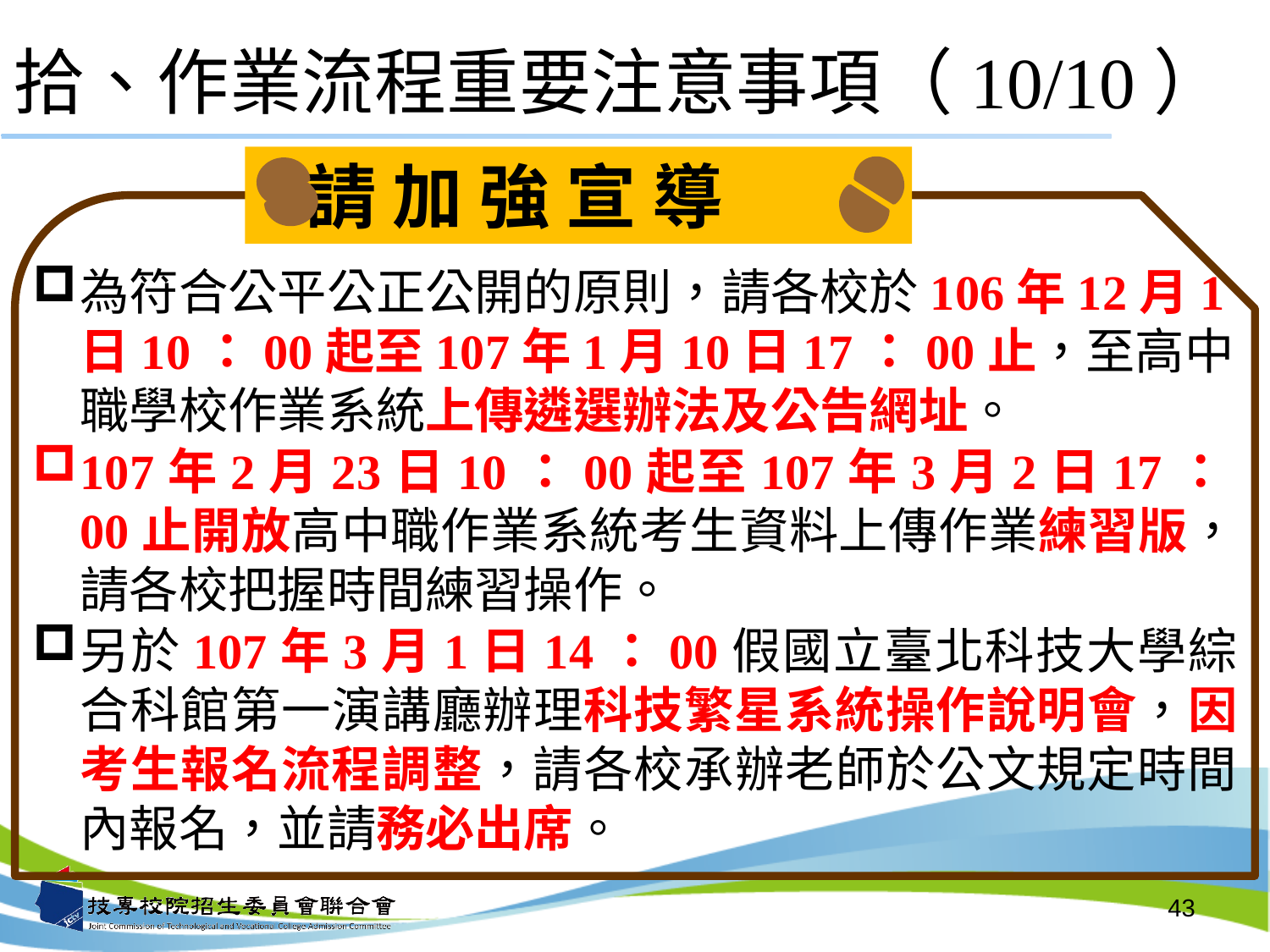

# 拾、作業流程重要注意事項（10/10）
  請 加 強 宣 導

為符合公平公正公開的原則，請各校於106年12月1日10：00起至107年1月10日17：00止，至高中職學校作業系統上傳遴選辦法及公告網址。
107年2月23日10：00起至107年3月2日17：00止開放高中職作業系統考生資料上傳作業練習版，請各校把握時間練習操作。
另於107年3月1日14：00假國立臺北科技大學綜合科館第一演講廳辦理科技繁星系統操作說明會，因考生報名流程調整，請各校承辦老師於公文規定時間內報名，並請務必出席。
43